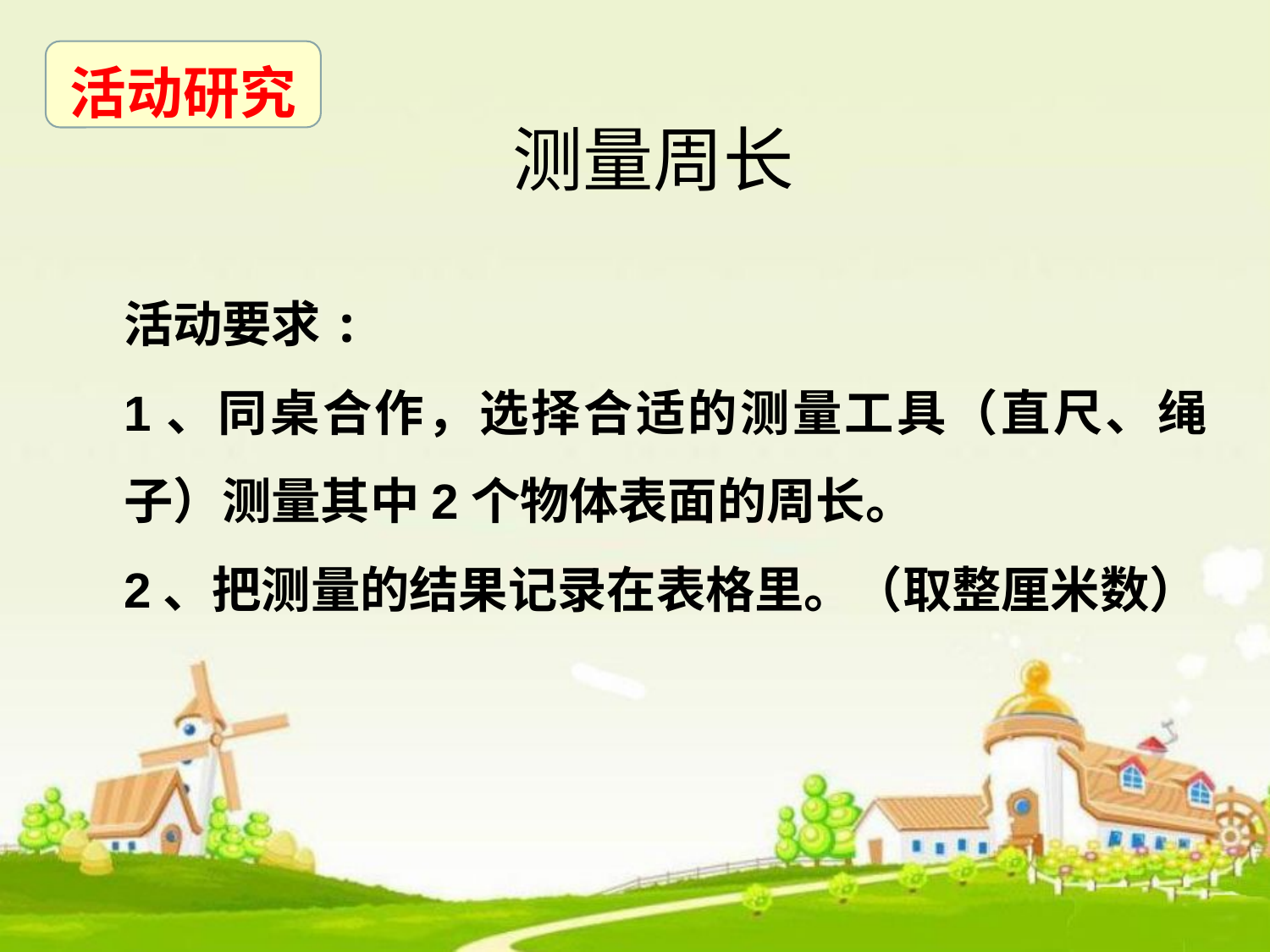

活动研究
  测量周长

活动要求:
1、同桌合作，选择合适的测量工具（直尺、绳子）测量其中2个物体表面的周长。
2、把测量的结果记录在表格里。（取整厘米数）